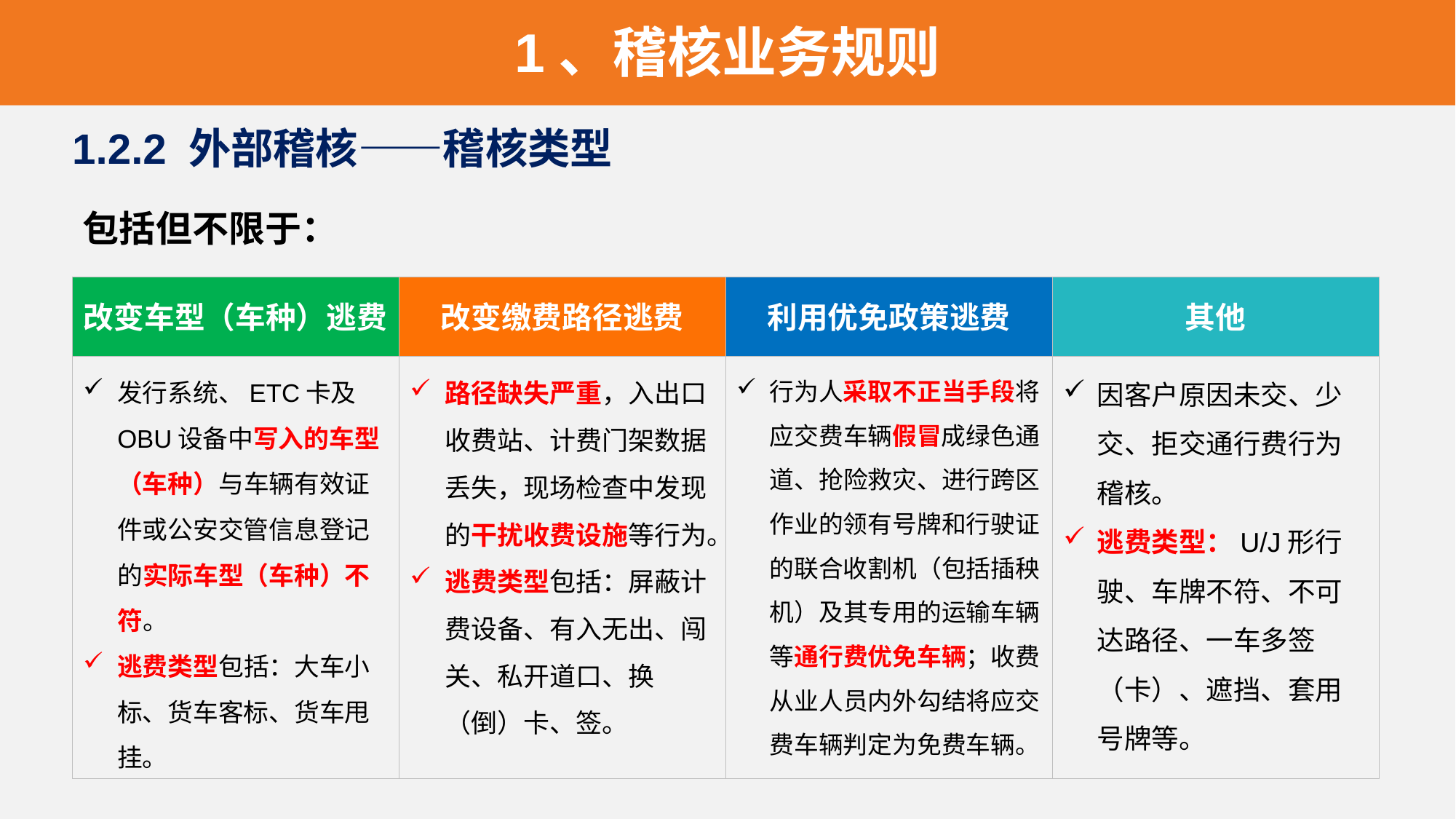

二、稽核业务

1、稽核业务规则
1.2.2 外部稽核——稽核类型
包括但不限于：
改变车型（车种）逃费
发行系统、ETC卡及OBU设备中写入的车型（车种）与车辆有效证件或公安交管信息登记的实际车型（车种）不符。
逃费类型包括：大车小标、货车客标、货车甩挂。
改变缴费路径逃费
路径缺失严重，入出口收费站、计费门架数据丢失，现场检查中发现的干扰收费设施等行为。
逃费类型包括：屏蔽计费设备、有入无出、闯关、私开道口、换（倒）卡、签。
利用优免政策逃费
行为人采取不正当手段将应交费车辆假冒成绿色通道、抢险救灾、进行跨区作业的领有号牌和行驶证的联合收割机（包括插秧机）及其专用的运输车辆等通行费优免车辆；收费从业人员内外勾结将应交费车辆判定为免费车辆。
其他
因客户原因未交、少交、拒交通行费行为稽核。
逃费类型：U/J形行驶、车牌不符、不可达路径、一车多签（卡）、遮挡、套用号牌等。